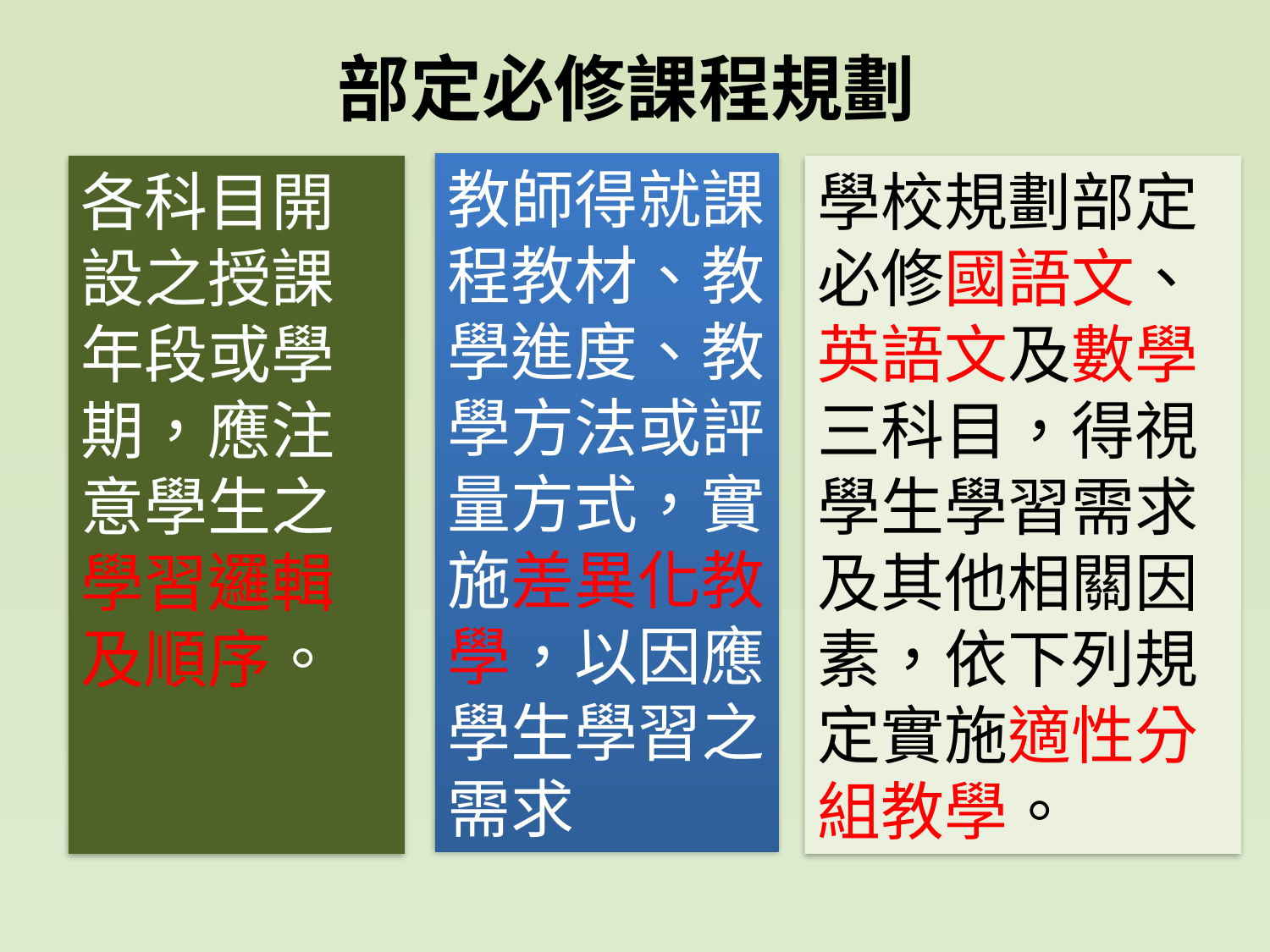

# 部定必修課程規劃
教師得就課程教材、教學進度、教學方法或評量方式，實施差異化教學，以因應學生學習之需求
各科目開設之授課年段或學期，應注意學生之學習邏輯及順序。

學校規劃部定必修國語文、英語文及數學三科目，得視學生學習需求及其他相關因素，依下列規定實施適性分組教學。